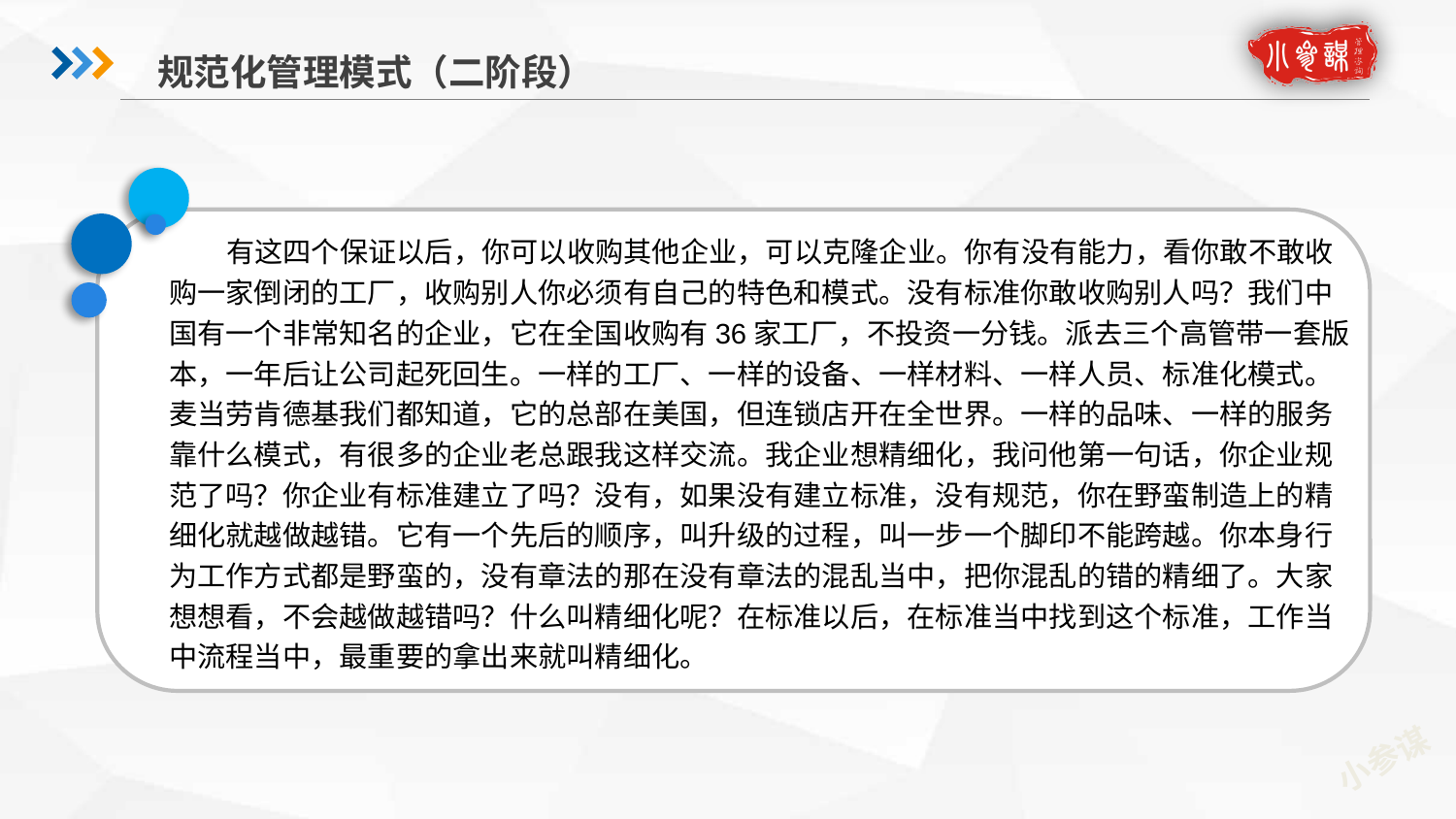

规范化管理模式（二阶段）

有这四个保证以后，你可以收购其他企业，可以克隆企业。你有没有能力，看你敢不敢收购一家倒闭的工厂，收购别人你必须有自己的特色和模式。没有标准你敢收购别人吗？我们中国有一个非常知名的企业，它在全国收购有36家工厂，不投资一分钱。派去三个高管带一套版本，一年后让公司起死回生。一样的工厂、一样的设备、一样材料、一样人员、标准化模式。麦当劳肯德基我们都知道，它的总部在美国，但连锁店开在全世界。一样的品味、一样的服务靠什么模式，有很多的企业老总跟我这样交流。我企业想精细化，我问他第一句话，你企业规范了吗？你企业有标准建立了吗？没有，如果没有建立标准，没有规范，你在野蛮制造上的精细化就越做越错。它有一个先后的顺序，叫升级的过程，叫一步一个脚印不能跨越。你本身行为工作方式都是野蛮的，没有章法的那在没有章法的混乱当中，把你混乱的错的精细了。大家想想看，不会越做越错吗？什么叫精细化呢？在标准以后，在标准当中找到这个标准，工作当中流程当中，最重要的拿出来就叫精细化。